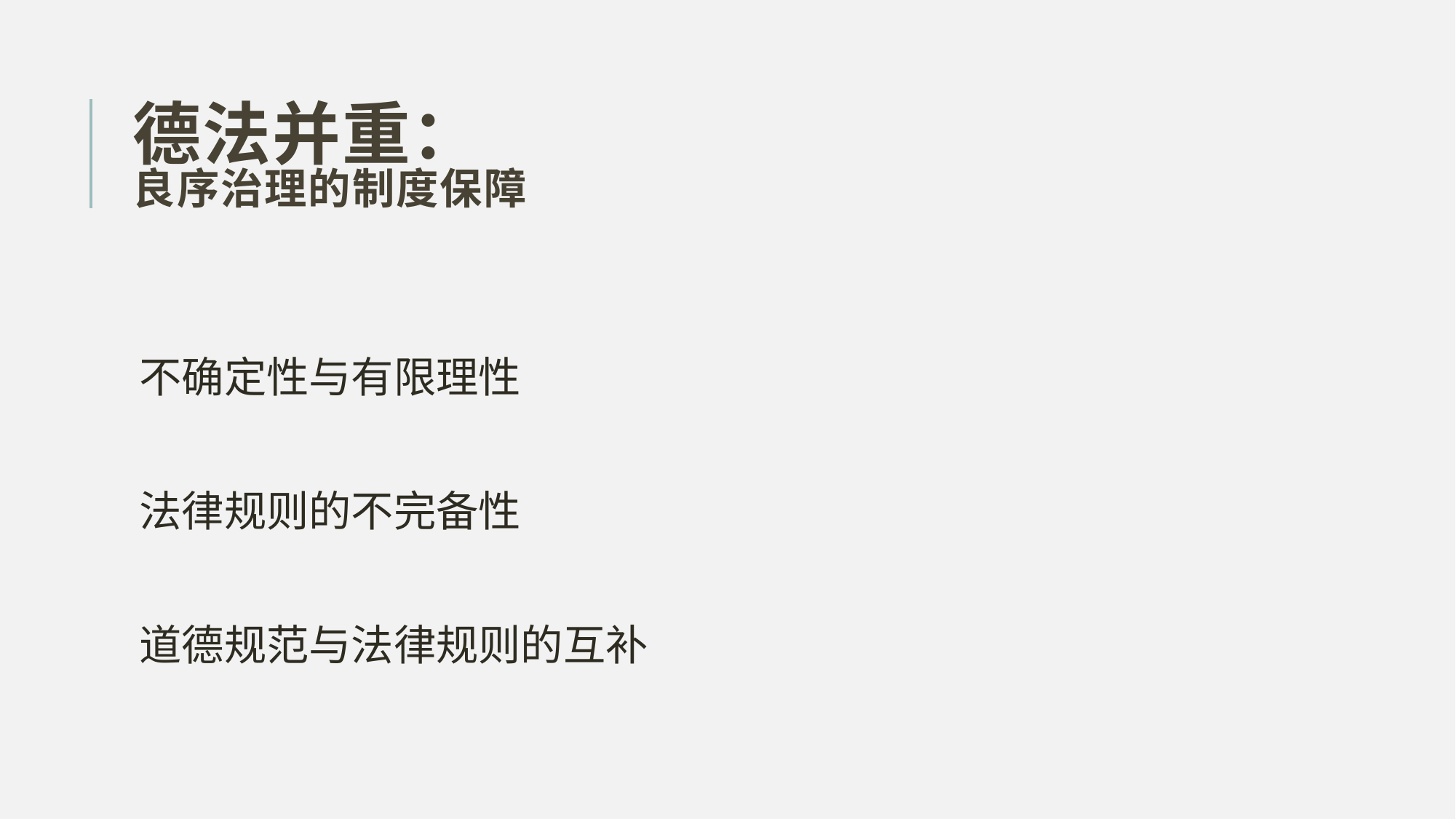

# 德法并重： 良序治理的制度保障
不确定性与有限理性

法律规则的不完备性

道德规范与法律规则的互补